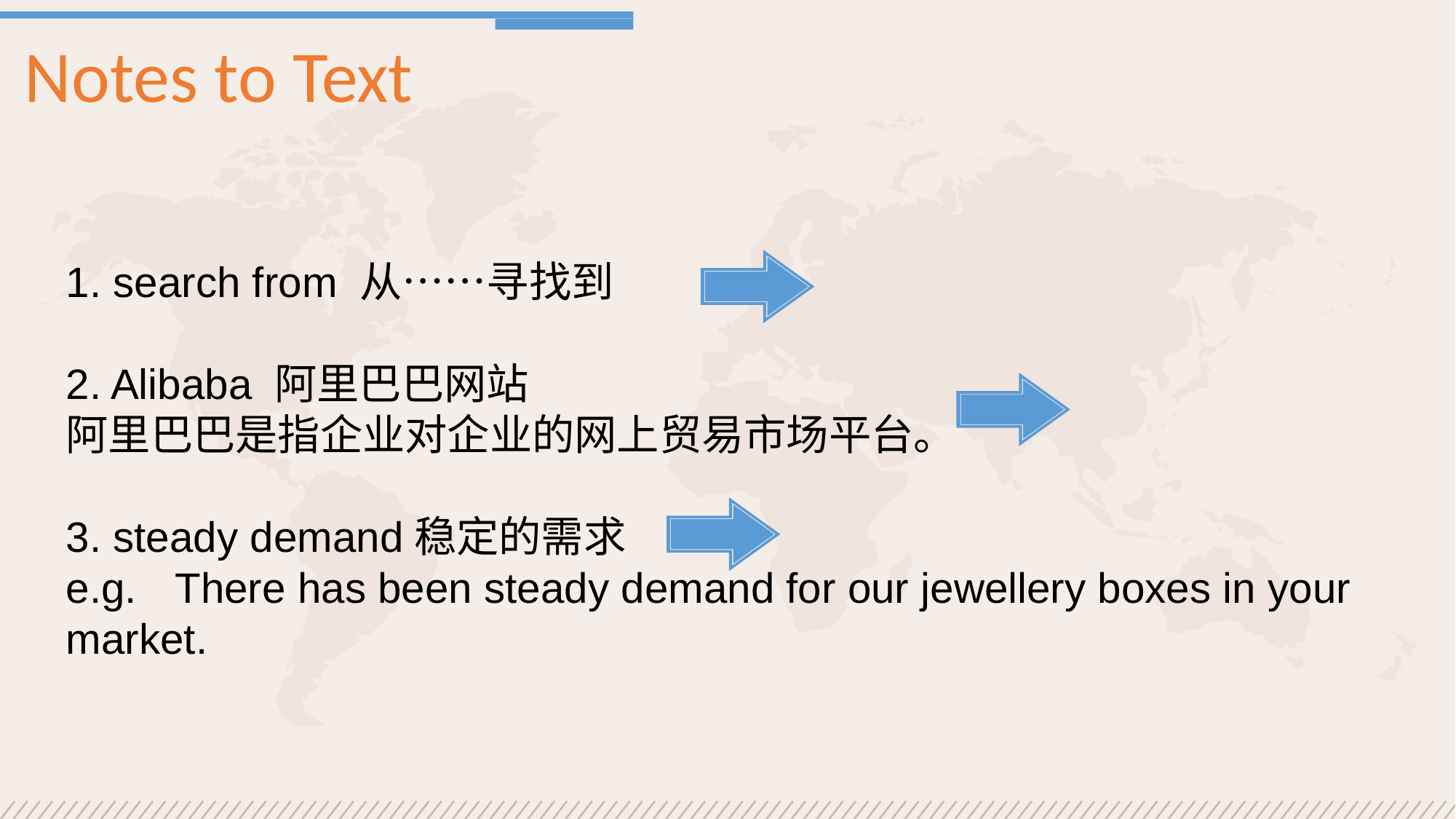

Notes to Text
1. search from 从……寻找到

2. Alibaba 阿里巴巴网站
阿里巴巴是指企业对企业的网上贸易市场平台。

3. steady demand稳定的需求
e.g.	There has been steady demand for our jewellery boxes in your market.